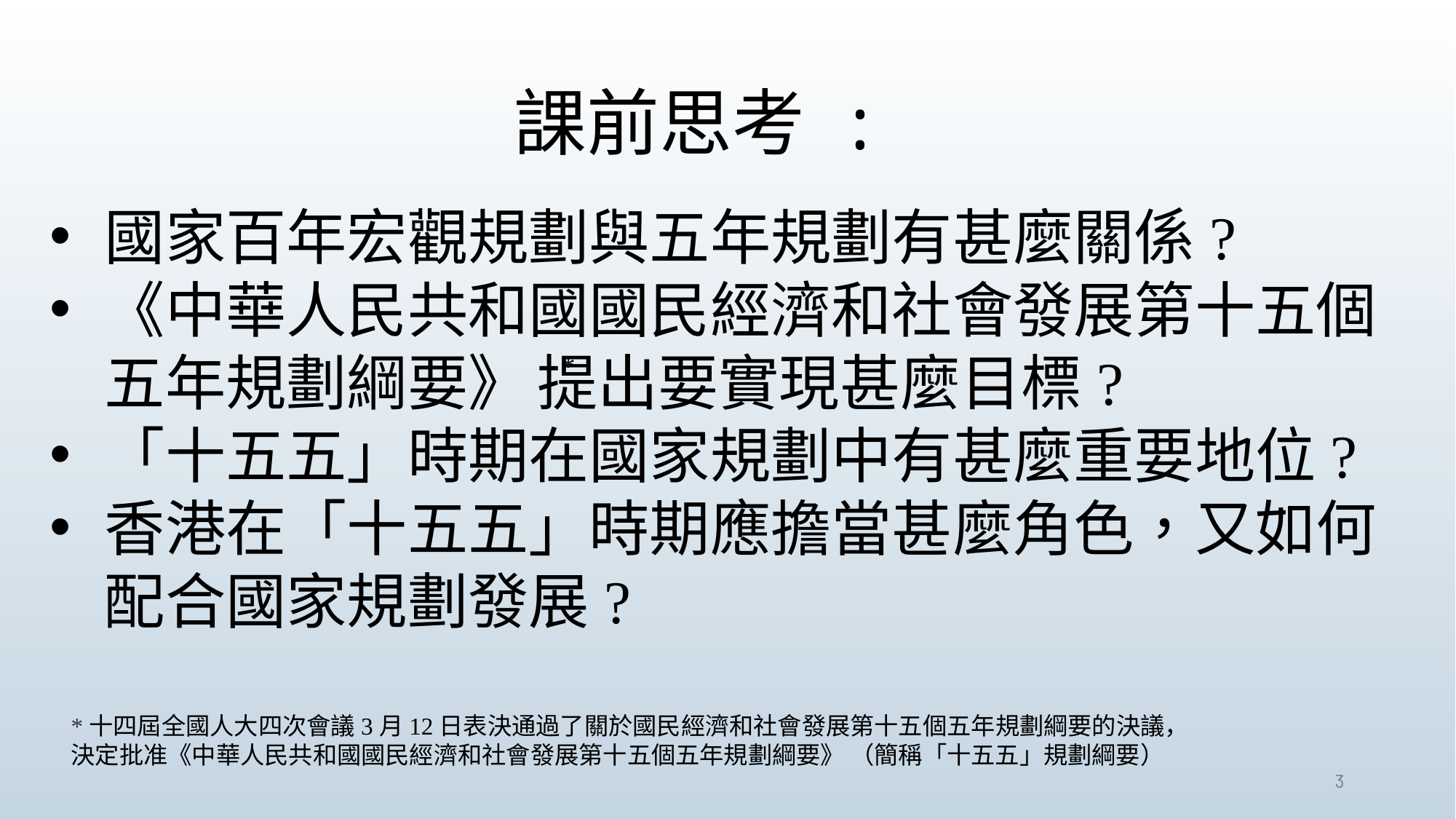

課前思考 :
國家百年宏觀規劃與五年規劃有甚麼關係?
《中華人民共和國國民經濟和社會發展第十五個五年規劃綱要》 提出要實現甚麼目標?
「十五五」時期在國家規劃中有甚麼重要地位?
香港在「十五五」時期應擔當甚麼角色，又如何配合國家規劃發展?
*
*十四屆全國人大四次會議3月12日表決通過了關於國民經濟和社會發展第十五個五年規劃綱要的決議，決定批准《中華人民共和國國民經濟和社會發展第十五個五年規劃綱要》 （簡稱「十五五」規劃綱要）
3